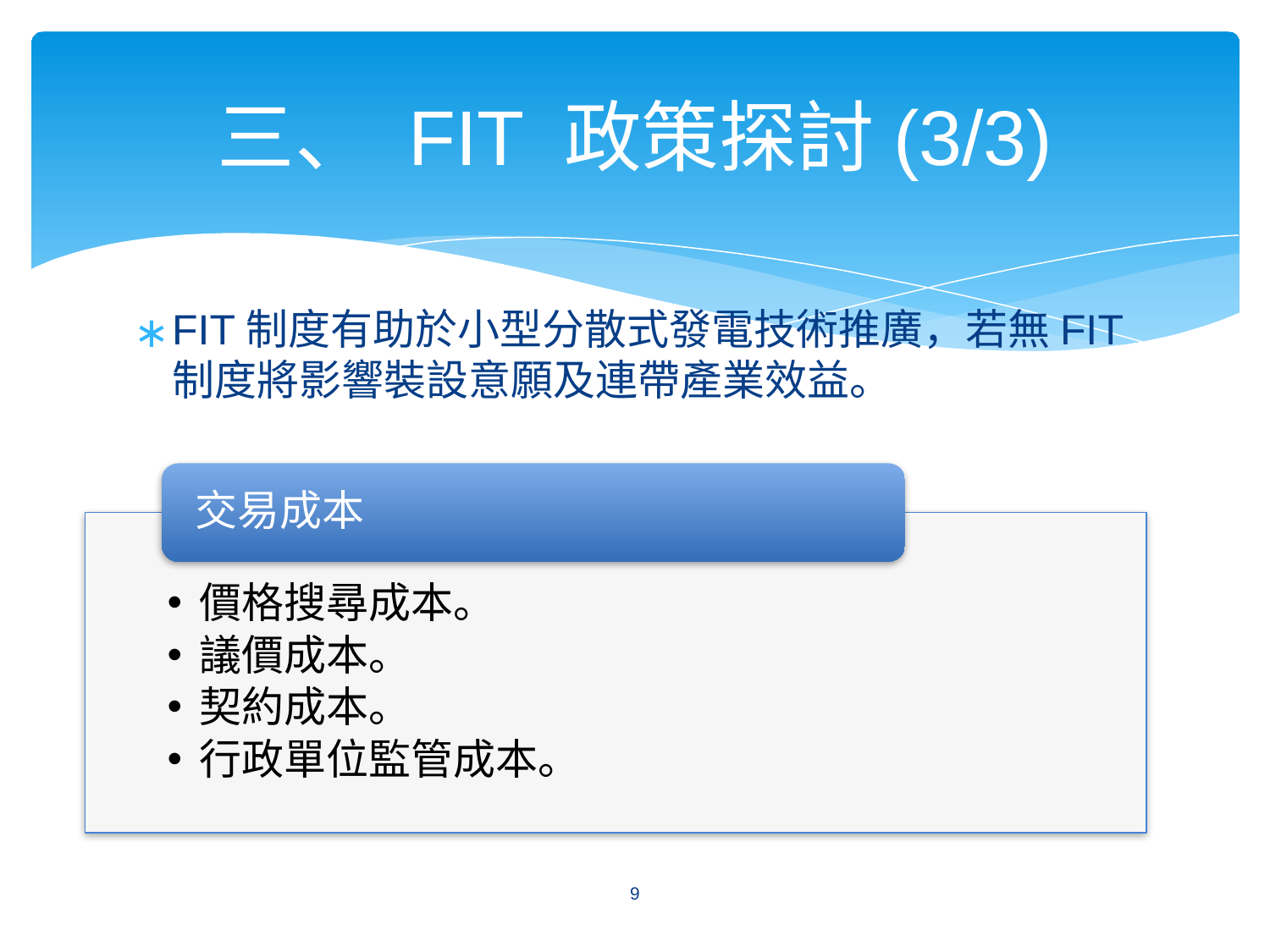

# 三、 FIT 政策探討(3/3)
FIT制度有助於小型分散式發電技術推廣，若無FIT制度將影響裝設意願及連帶產業效益。

交易成本

價格搜尋成本。
議價成本。
契約成本。
行政單位監管成本。
9